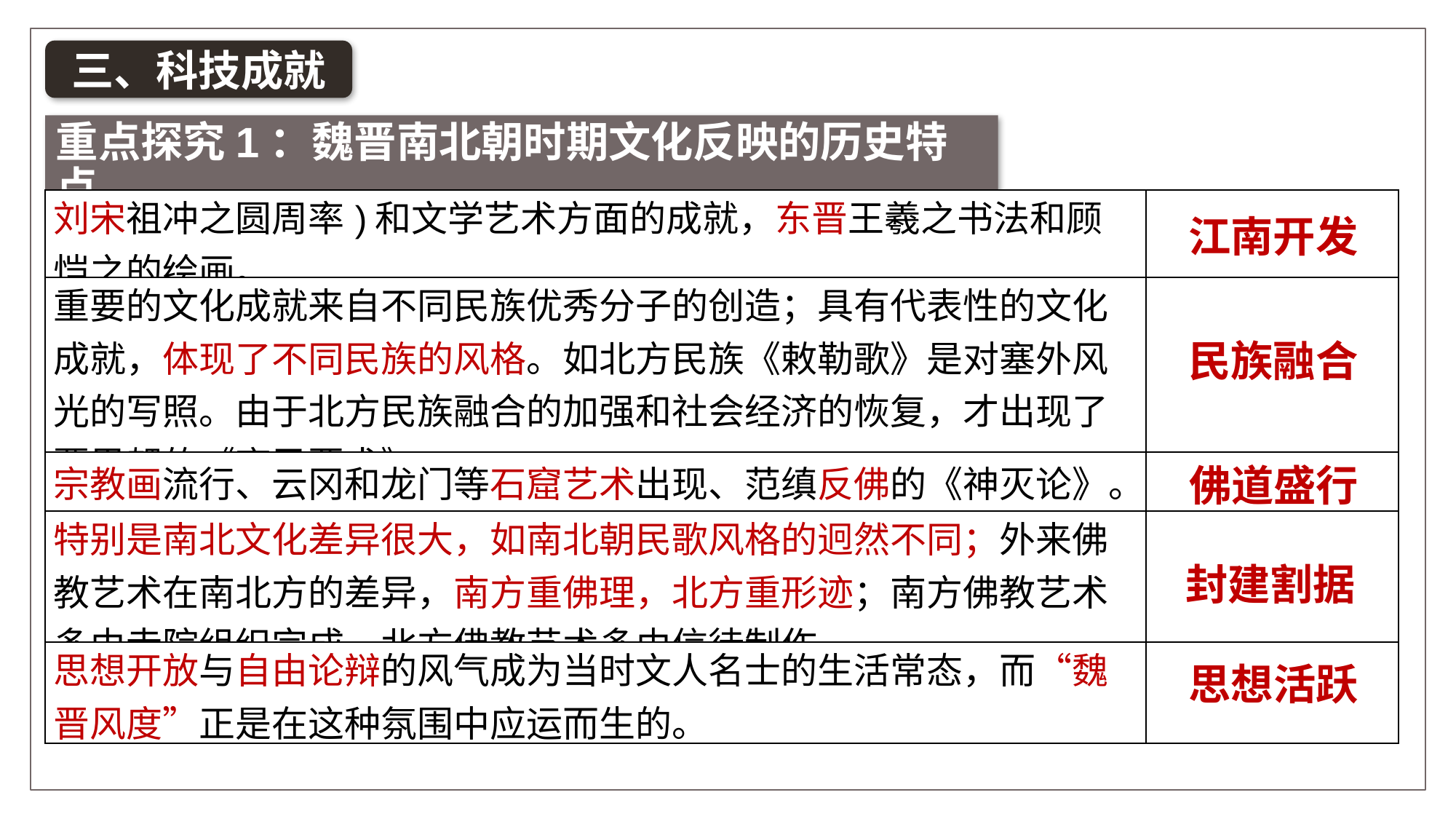

三、科技成就
重点探究1：魏晋南北朝时期文化反映的历史特点
| 刘宋祖冲之圆周率)和文学艺术方面的成就，东晋王羲之书法和顾恺之的绘画。 |  |
| --- | --- |
| 重要的文化成就来自不同民族优秀分子的创造；具有代表性的文化成就，体现了不同民族的风格。如北方民族《敕勒歌》是对塞外风光的写照。由于北方民族融合的加强和社会经济的恢复，才出现了贾思勰的《齐民要术》。 |  |
| 宗教画流行、云冈和龙门等石窟艺术出现、范缜反佛的《神灭论》。 |  |
| 特别是南北文化差异很大，如南北朝民歌风格的迥然不同；外来佛教艺术在南北方的差异，南方重佛理，北方重形迹；南方佛教艺术多由寺院组织完成，北方佛教艺术多由信徒制作。 |  |
| 思想开放与自由论辩的风气成为当时文人名士的生活常态，而“魏晋风度”正是在这种氛围中应运而生的。 |  |
江南开发
民族融合
佛道盛行
封建割据
思想活跃